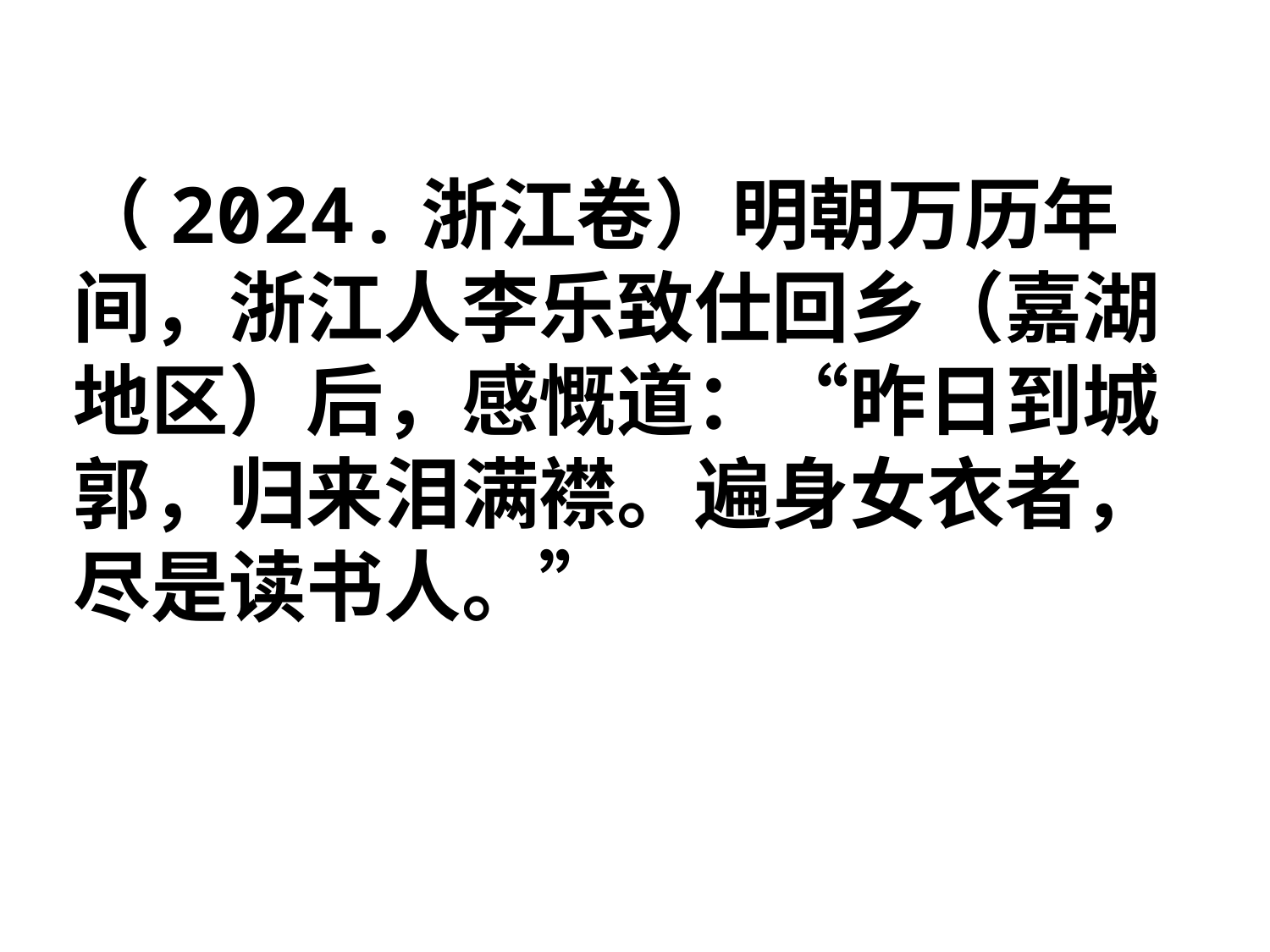

（2024.浙江卷）明朝万历年间，浙江人李乐致仕回乡（嘉湖地区）后，感慨道：“昨日到城郭，归来泪满襟。遍身女衣者，尽是读书人。”